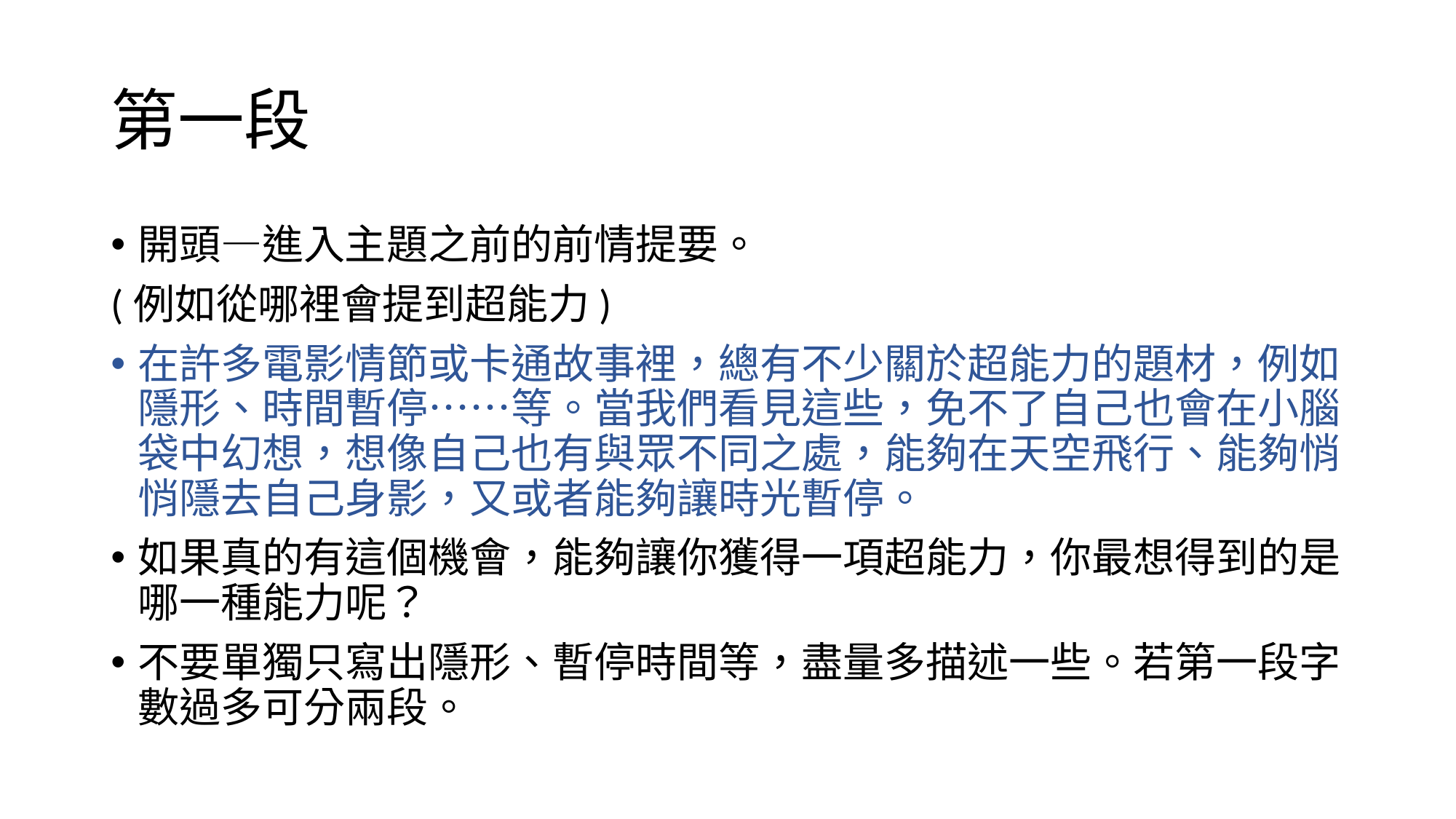

# 第一段
開頭—進入主題之前的前情提要。
(例如從哪裡會提到超能力)
在許多電影情節或卡通故事裡，總有不少關於超能力的題材，例如隱形、時間暫停……等。當我們看見這些，免不了自己也會在小腦袋中幻想，想像自己也有與眾不同之處，能夠在天空飛行、能夠悄悄隱去自己身影，又或者能夠讓時光暫停。
如果真的有這個機會，能夠讓你獲得一項超能力，你最想得到的是哪一種能力呢？
不要單獨只寫出隱形、暫停時間等，盡量多描述一些。若第一段字數過多可分兩段。